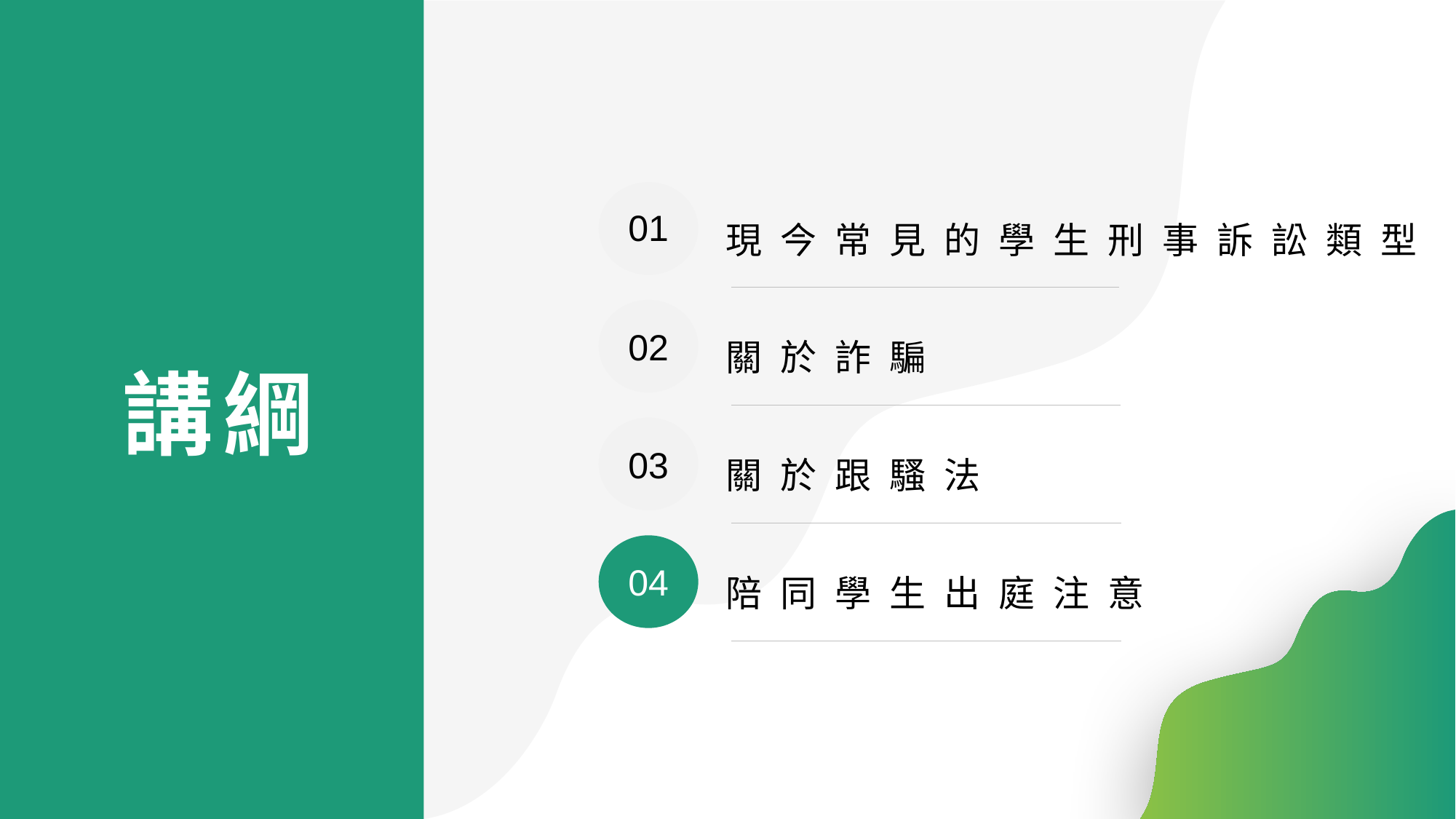

01
現今常見的學生刑事訴訟類型
02
關於詐騙
03
關於跟騷法
04
陪同學生出庭注意

講綱